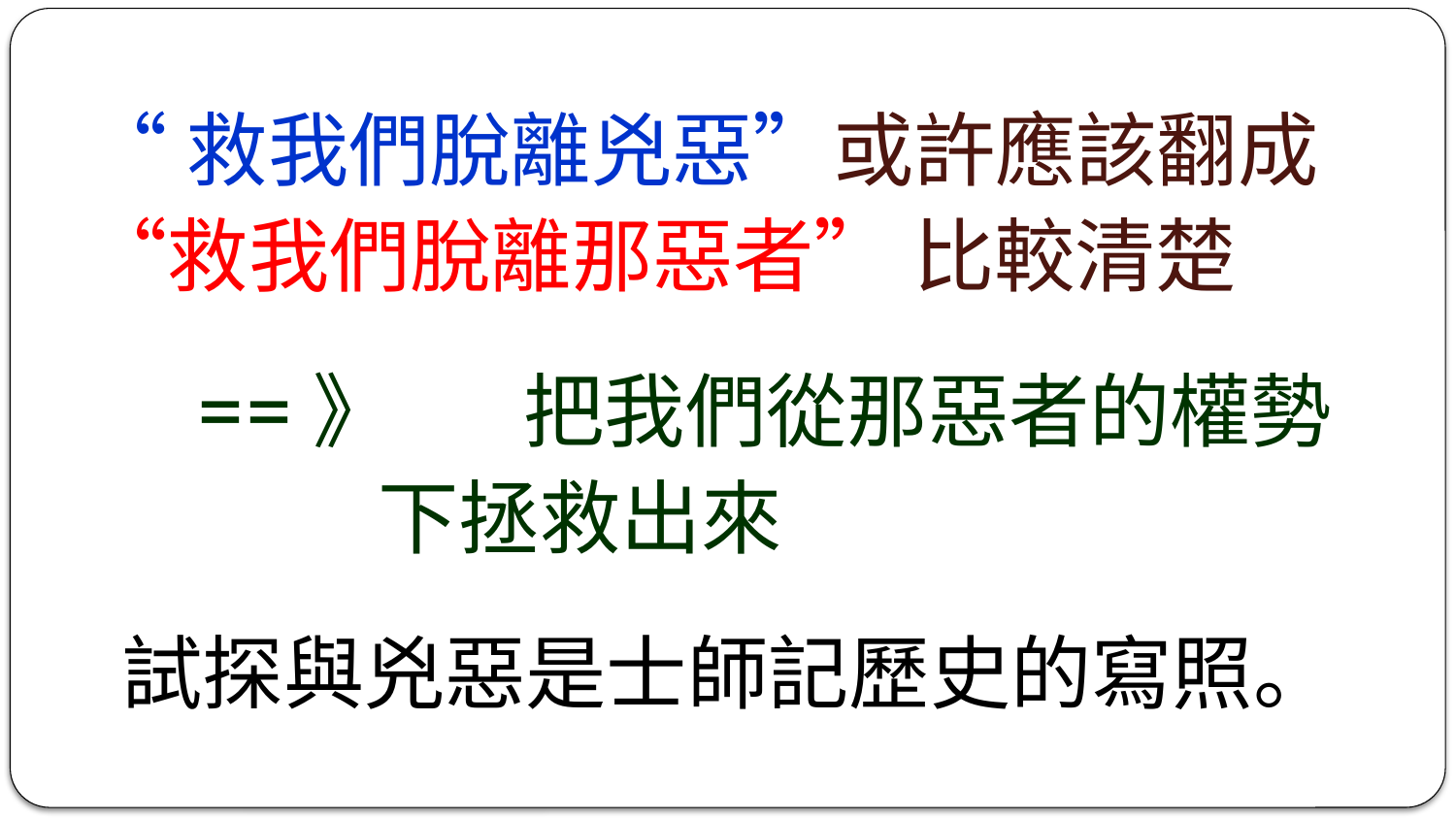

“救我們脫離兇惡”或許應該翻成“救我們脫離那惡者” 比較清楚
==》	把我們從那惡者的權勢下拯救出來
試探與兇惡是士師記歷史的寫照。